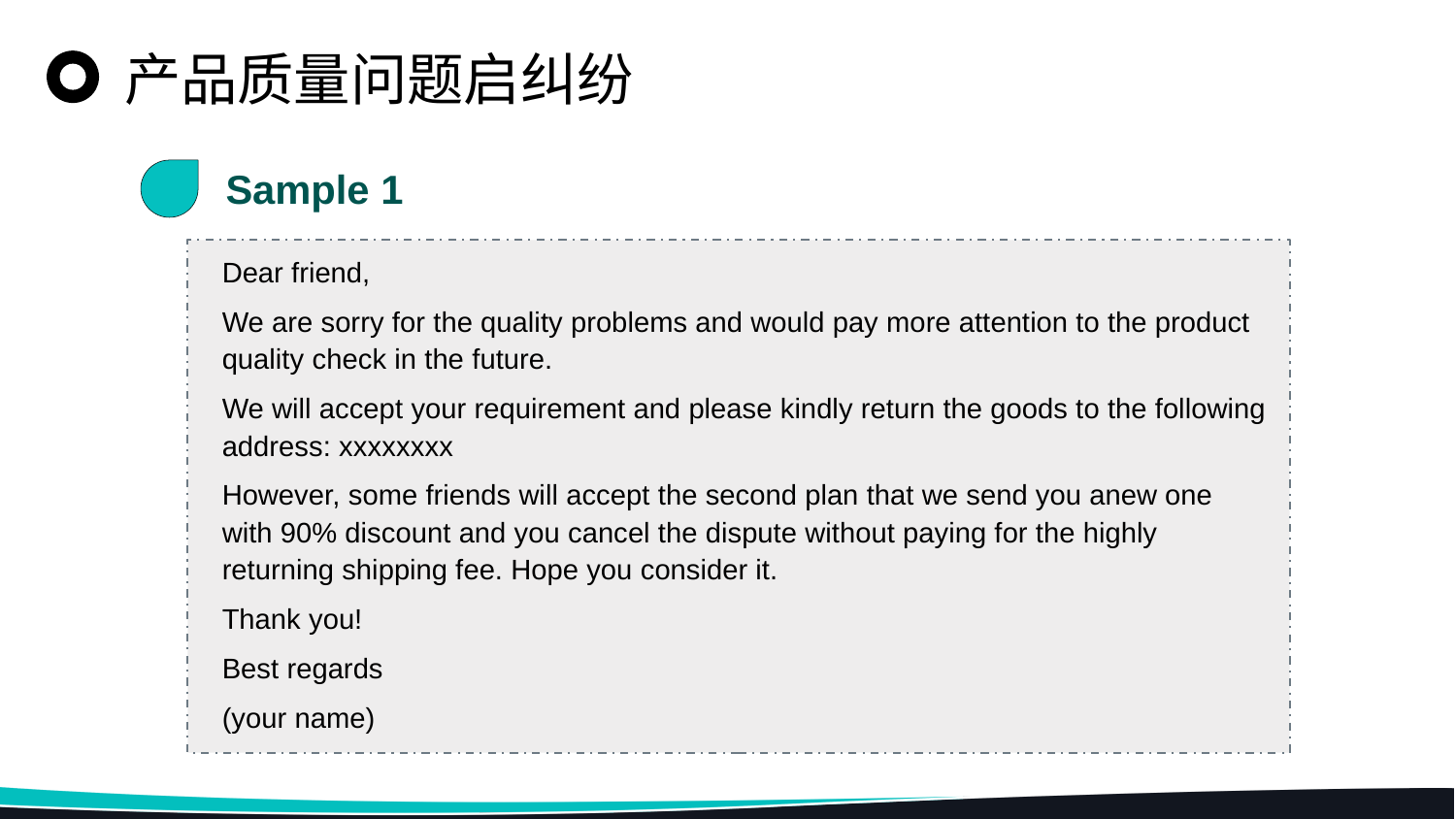

产品质量问题启纠纷
Sample 1

Dear friend,
We are sorry for the quality problems and would pay more attention to the product quality check in the future.
We will accept your requirement and please kindly return the goods to the following address: xxxxxxxx
However, some friends will accept the second plan that we send you anew one with 90% discount and you cancel the dispute without paying for the highly returning shipping fee. Hope you consider it.
Thank you!
Best regards
(your name)